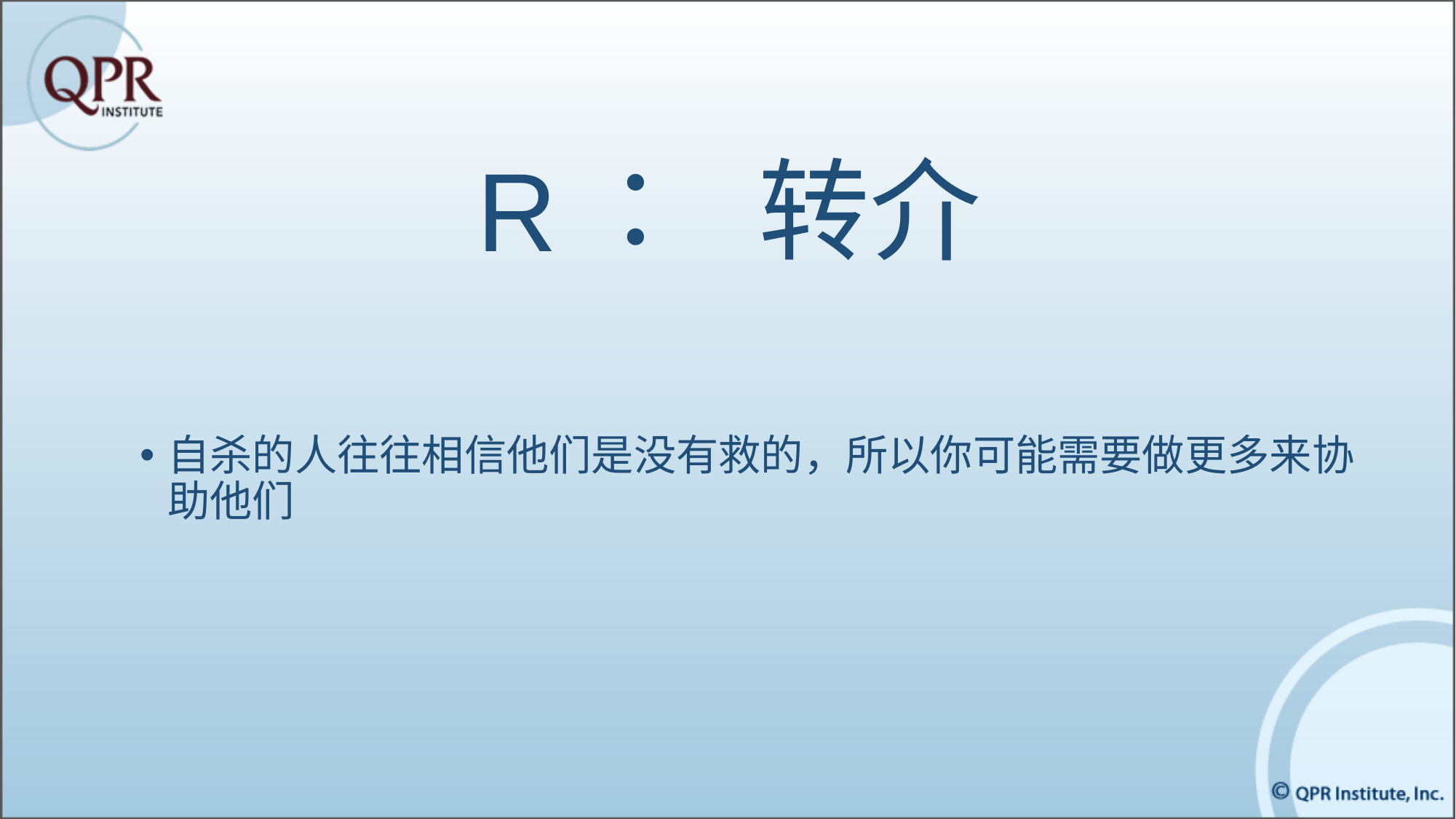

# R：	转介
自杀的人往往相信他们是没有救的，所以你可能需要做更多来协助他们